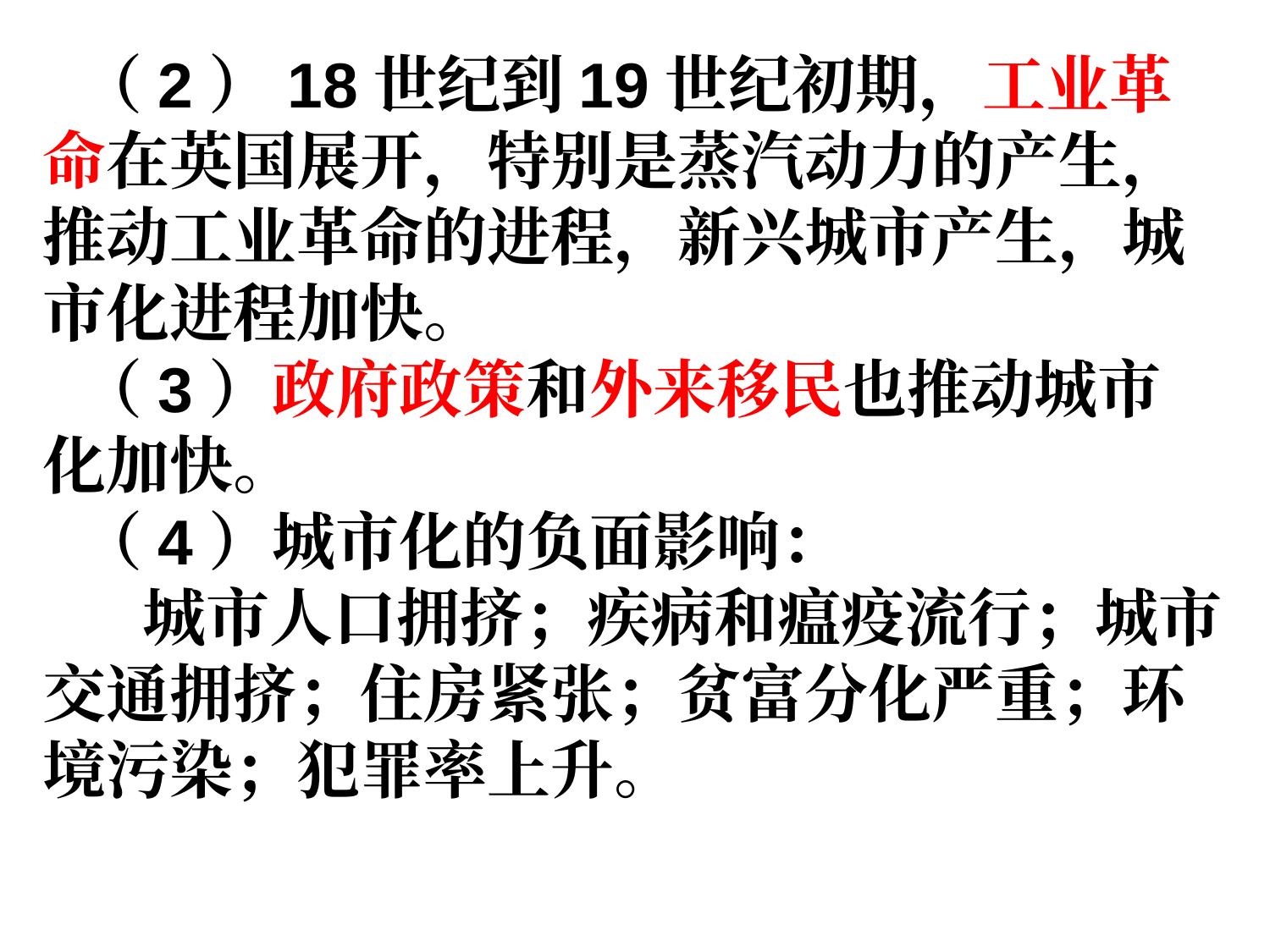

（2）18世纪到19世纪初期，工业革命在英国展开，特别是蒸汽动力的产生，推动工业革命的进程，新兴城市产生，城市化进程加快。
（3）政府政策和外来移民也推动城市化加快。
（4）城市化的负面影响：
   城市人口拥挤；疾病和瘟疫流行；城市交通拥挤；住房紧张；贫富分化严重；环境污染；犯罪率上升。